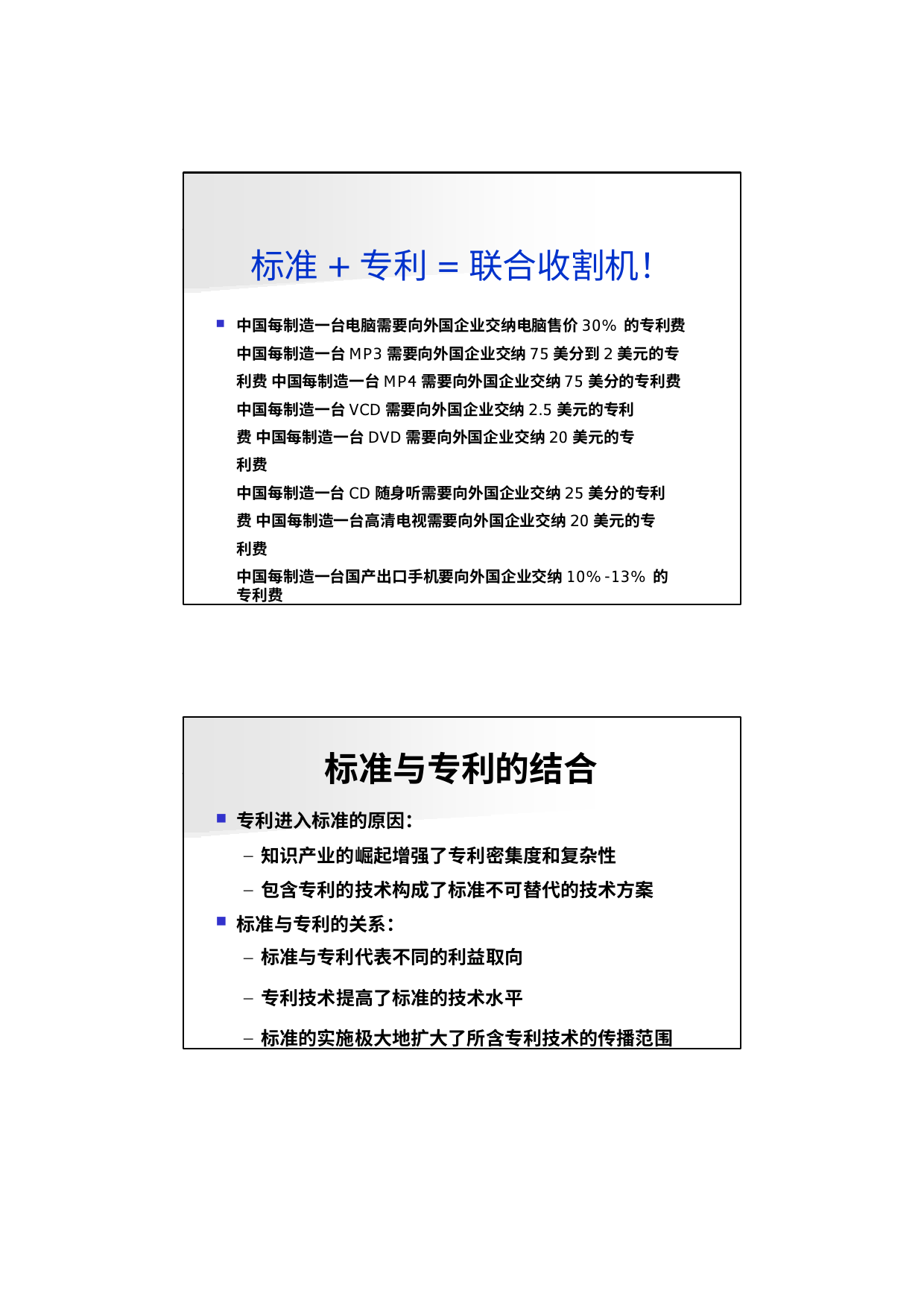

标准+专利=联合收割机！
中国每制造一台电脑需要向外国企业交纳电脑售价30%的专利费 中国每制造一台MP3需要向外国企业交纳75美分到2美元的专利费 中国每制造一台MP4需要向外国企业交纳75美分的专利费
中国每制造一台VCD需要向外国企业交纳2.5美元的专利费 中国每制造一台DVD需要向外国企业交纳20美元的专利费
中国每制造一台CD随身听需要向外国企业交纳25美分的专利费 中国每制造一台高清电视需要向外国企业交纳20美元的专利费
中国每制造一台国产出口手机要向外国企业交纳10%-13%的专利费

标准与专利的结合

专利进入标准的原因：

知识产业的崛起增强了专利密集度和复杂性

包含专利的技术构成了标准不可替代的技术方案

标准与专利的关系：

标准与专利代表不同的利益取向
专利技术提高了标准的技术水平
标准的实施极大地扩大了所含专利技术的传播范围